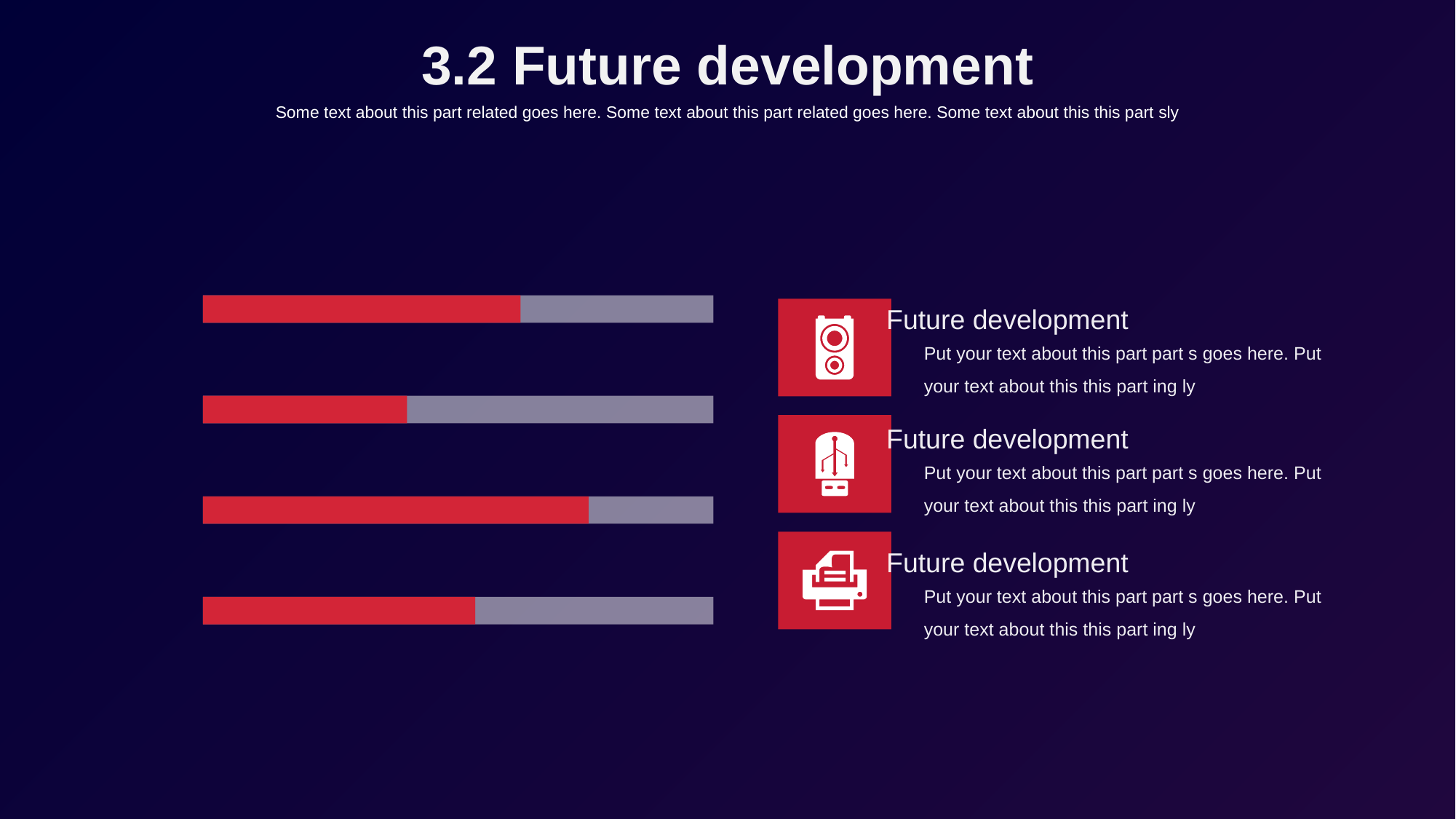

3.2 Future development
Some text about this part related goes here. Some text about this part related goes here. Some text about this this part sly

### Chart

| Category | 系列 1 | 系列 2 |
|---|---|---|
| TYPE 1 | 4.5 | 2.4 |
| TYPE 2 | 4.5 | 3.4 |
| TYPE 3 | 4.5 | 1.8 |
| TYPE 4 | 4.5 | 2.8 |
Future development
Put your text about this part part s goes here. Put your text about this this part ing ly

Future development
Put your text about this part part s goes here. Put your text about this this part ing ly

Future development

Put your text about this part part s goes here. Put your text about this this part ing ly